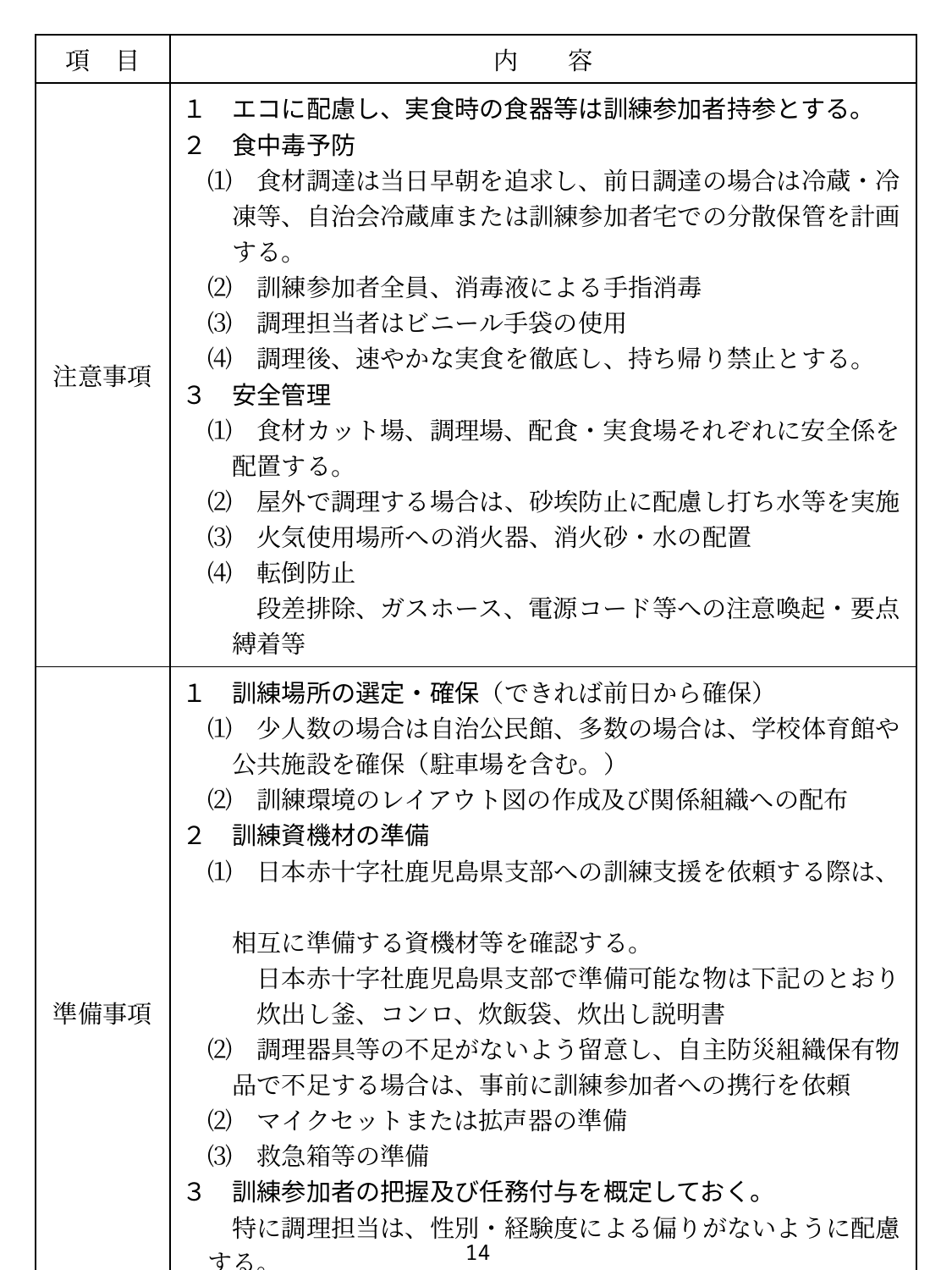

| 項　目 | 内　　容 |
| --- | --- |
| 注意事項 | １　エコに配慮し、実食時の食器等は訓練参加者持参とする。 ２　食中毒予防 　⑴　食材調達は当日早朝を追求し、前日調達の場合は冷蔵・冷 　　凍等、自治会冷蔵庫または訓練参加者宅での分散保管を計画 　　する。 　⑵　訓練参加者全員、消毒液による手指消毒 　⑶　調理担当者はビニール手袋の使用 　⑷　調理後、速やかな実食を徹底し、持ち帰り禁止とする。 ３　安全管理 　⑴　食材カット場、調理場、配食・実食場それぞれに安全係を 　　配置する。 　⑵　屋外で調理する場合は、砂埃防止に配慮し打ち水等を実施 　⑶　火気使用場所への消火器、消火砂・水の配置 　⑷　転倒防止 　　　段差排除、ガスホース、電源コード等への注意喚起・要点 　　縛着等 |
| 準備事項 | １　訓練場所の選定・確保（できれば前日から確保） 　⑴　少人数の場合は自治公民館、多数の場合は、学校体育館や 　　公共施設を確保（駐車場を含む。） 　⑵　訓練環境のレイアウト図の作成及び関係組織への配布 ２　訓練資機材の準備 　⑴　日本赤十字社鹿児島県支部への訓練支援を依頼する際は、　 　　相互に準備する資機材等を確認する。 　　　日本赤十字社鹿児島県支部で準備可能な物は下記のとおり 　　　炊出し釜、コンロ、炊飯袋、炊出し説明書 　⑵　調理器具等の不足がないよう留意し、自主防災組織保有物 　　品で不足する場合は、事前に訓練参加者への携行を依頼　　 　⑵　マイクセットまたは拡声器の準備 　⑶　救急箱等の準備 ３　訓練参加者の把握及び任務付与を概定しておく。 　　特に調理担当は、性別・経験度による偏りがないように配慮 　する。 ４　前日１６：００頃　訓練場所での資機材等の配置後、点検 ５　前日夕方と当日朝　訓練に関する自治会放送 |
| その他 | 自主防災組織として、地域内にある飲料水、生活用水として活用できる井戸、水槽、池、プール等を調査し、地区防災計画に明記するとともに、所有者等と使用について事前協議しておく。 |
14